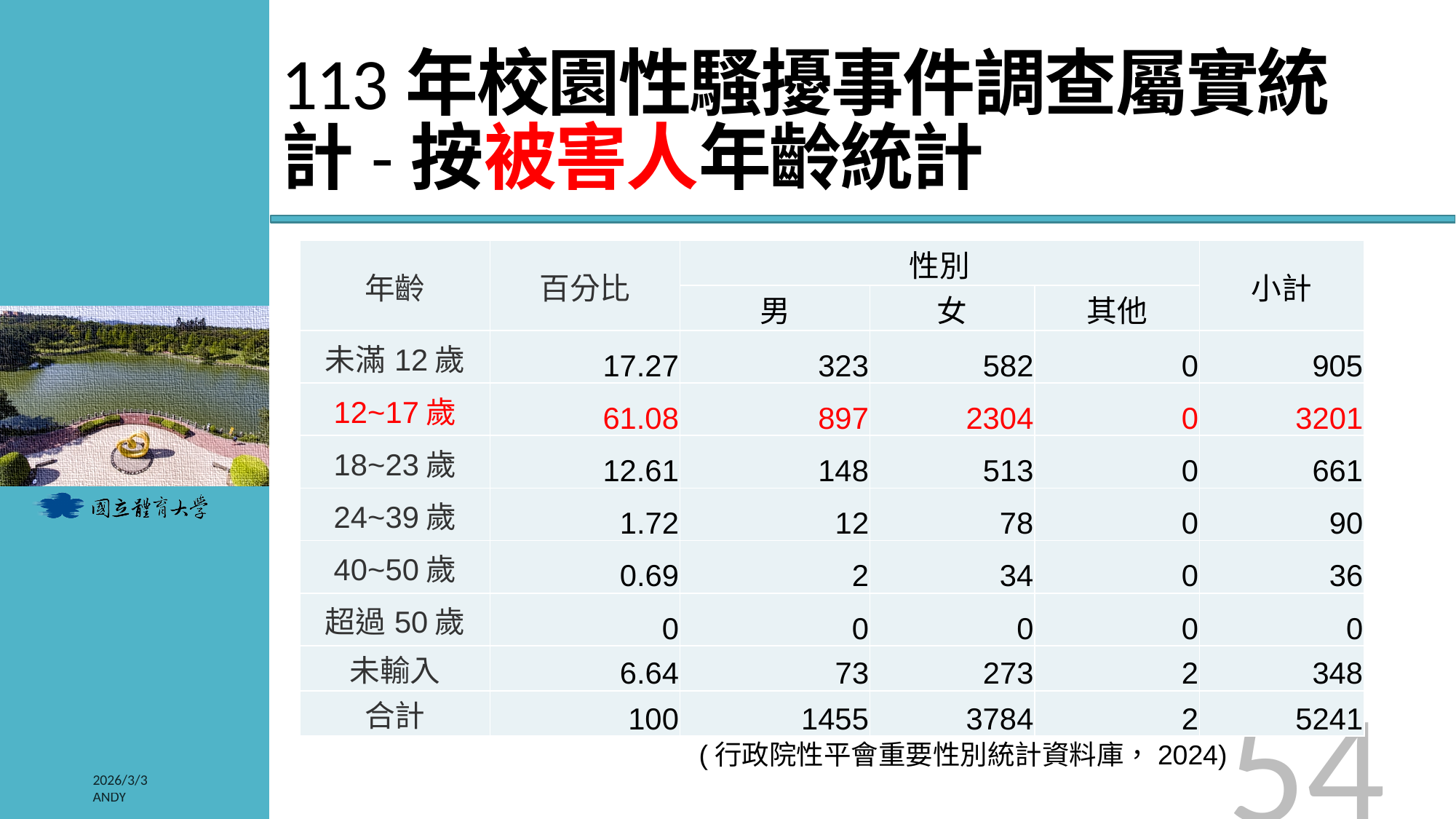

# 113年校園性騷擾事件調查屬實統計-按被害人年齡統計
| 年齡 | 百分比 | 性別 |  |  | 小計 |
| --- | --- | --- | --- | --- | --- |
|  |  | 男 | 女 | 其他 |  |
| 未滿12歲 | 17.27 | 323 | 582 | 0 | 905 |
| 12~17歲 | 61.08 | 897 | 2304 | 0 | 3201 |
| 18~23歲 | 12.61 | 148 | 513 | 0 | 661 |
| 24~39歲 | 1.72 | 12 | 78 | 0 | 90 |
| 40~50歲 | 0.69 | 2 | 34 | 0 | 36 |
| 超過50歲 | 0 | 0 | 0 | 0 | 0 |
| 未輸入 | 6.64 | 73 | 273 | 2 | 348 |
| 合計 | 100 | 1455 | 3784 | 2 | 5241 |
54
(行政院性平會重要性別統計資料庫，2024)
2026/3/3
Andy